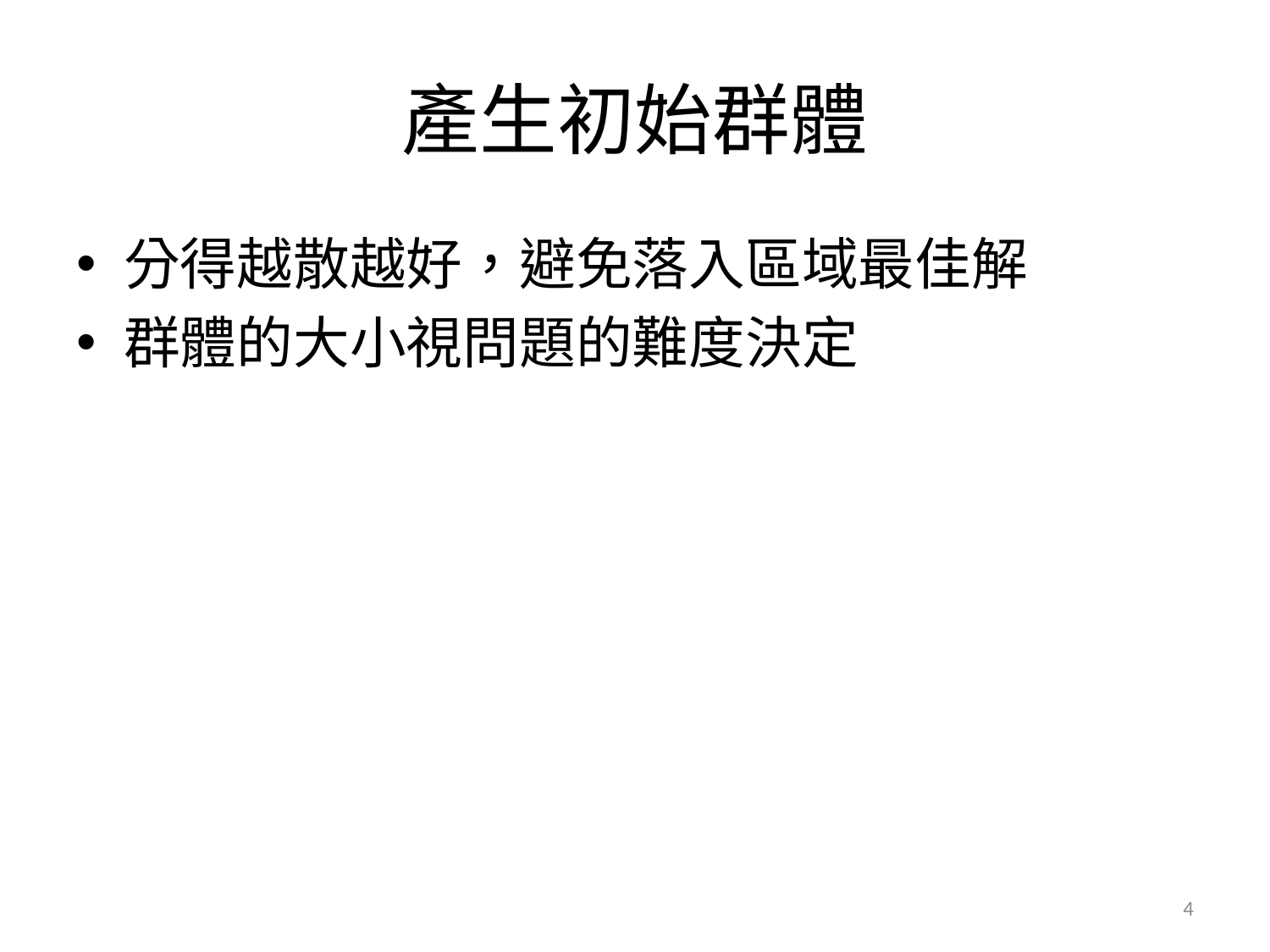

# 產生初始群體
分得越散越好，避免落入區域最佳解
群體的大小視問題的難度決定

4